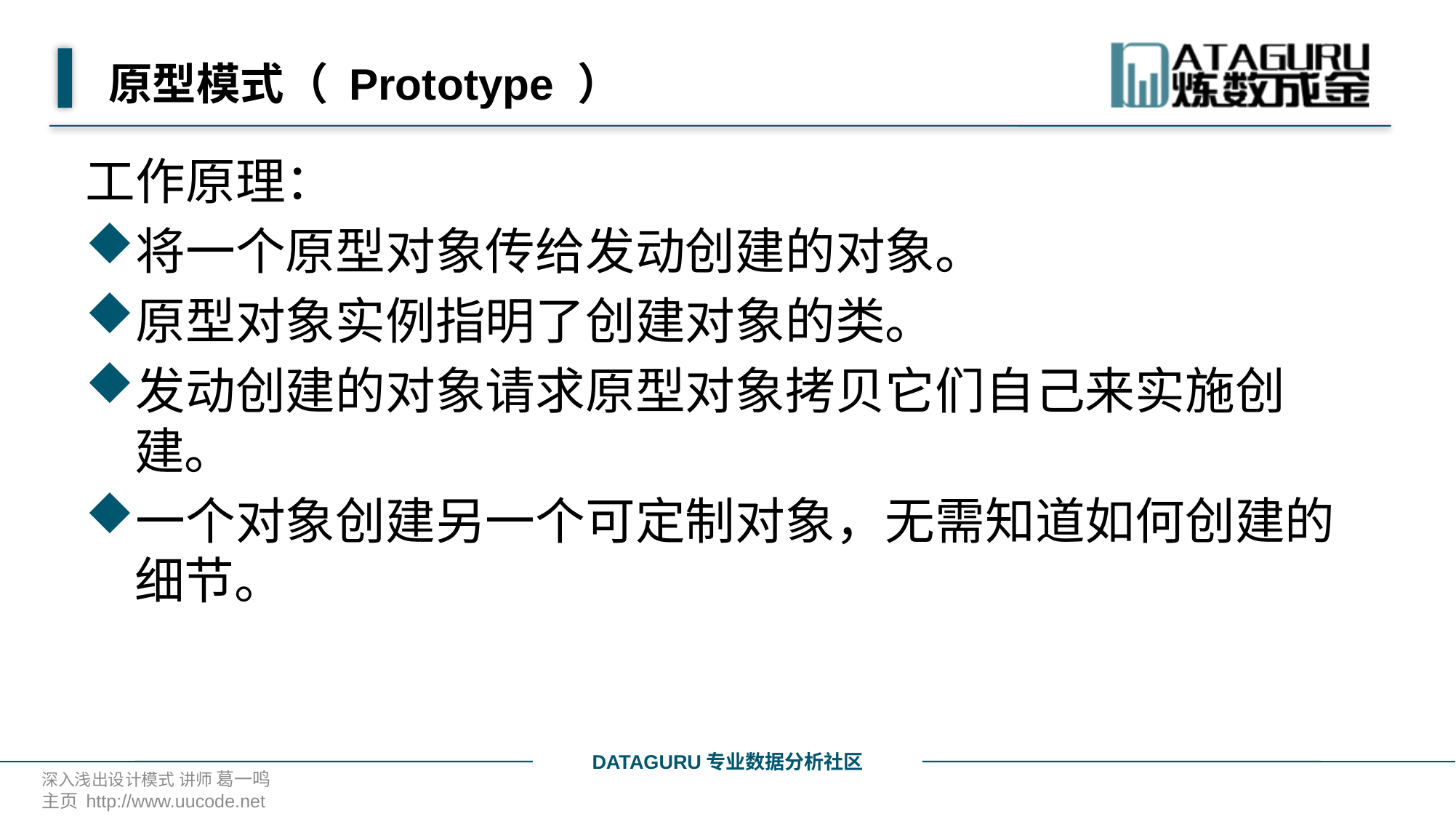

# 原型模式（ Prototype ）
工作原理：
将一个原型对象传给发动创建的对象。
原型对象实例指明了创建对象的类。
发动创建的对象请求原型对象拷贝它们自己来实施创建。
一个对象创建另一个可定制对象，无需知道如何创建的细节。